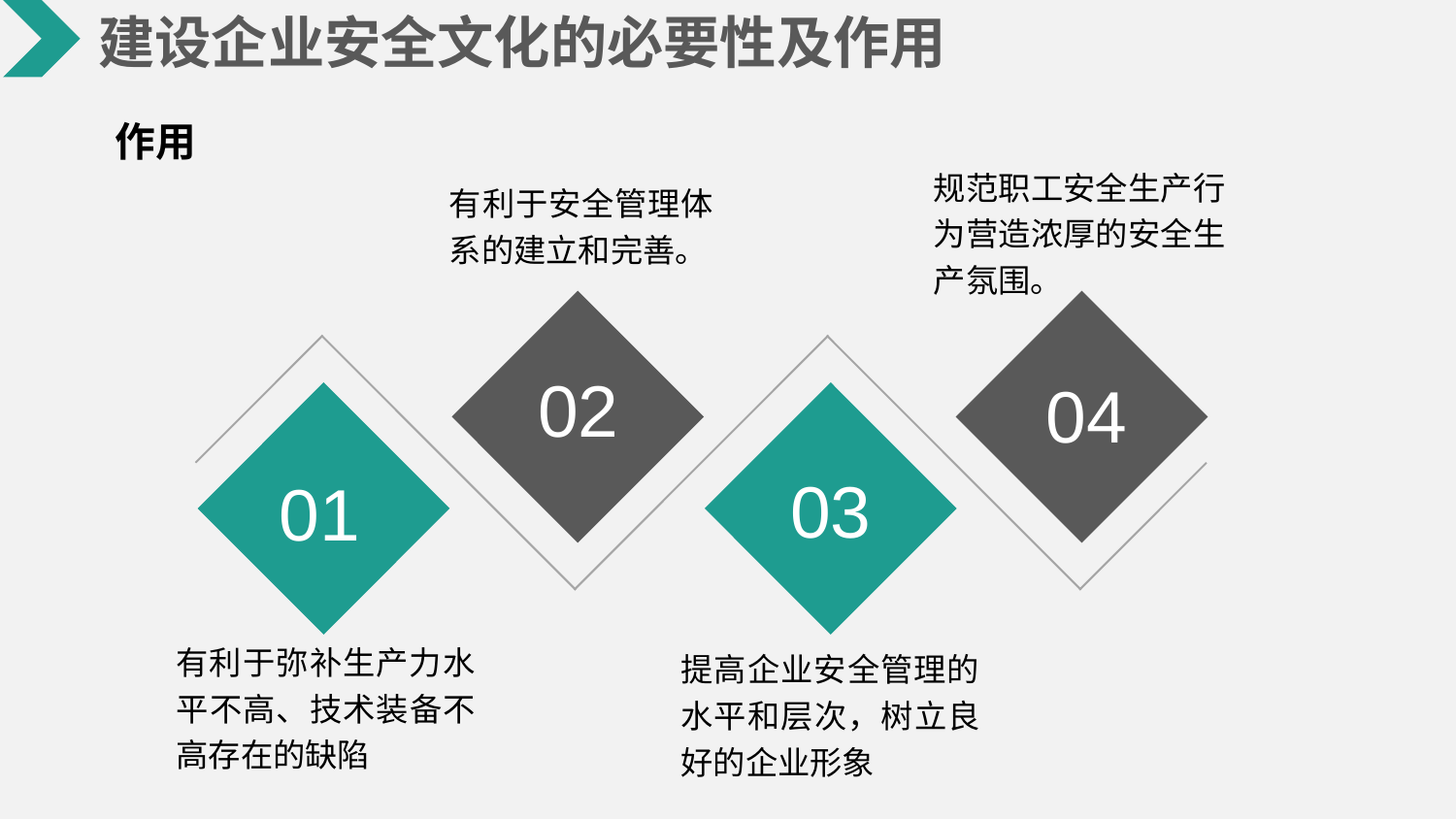

建设企业安全文化的必要性及作用
作用
规范职工安全生产行为营造浓厚的安全生产氛围。
有利于安全管理体系的建立和完善。

02
04
01
01

03
01
有利于弥补生产力水平不高、技术装备不高存在的缺陷
提高企业安全管理的水平和层次，树立良好的企业形象